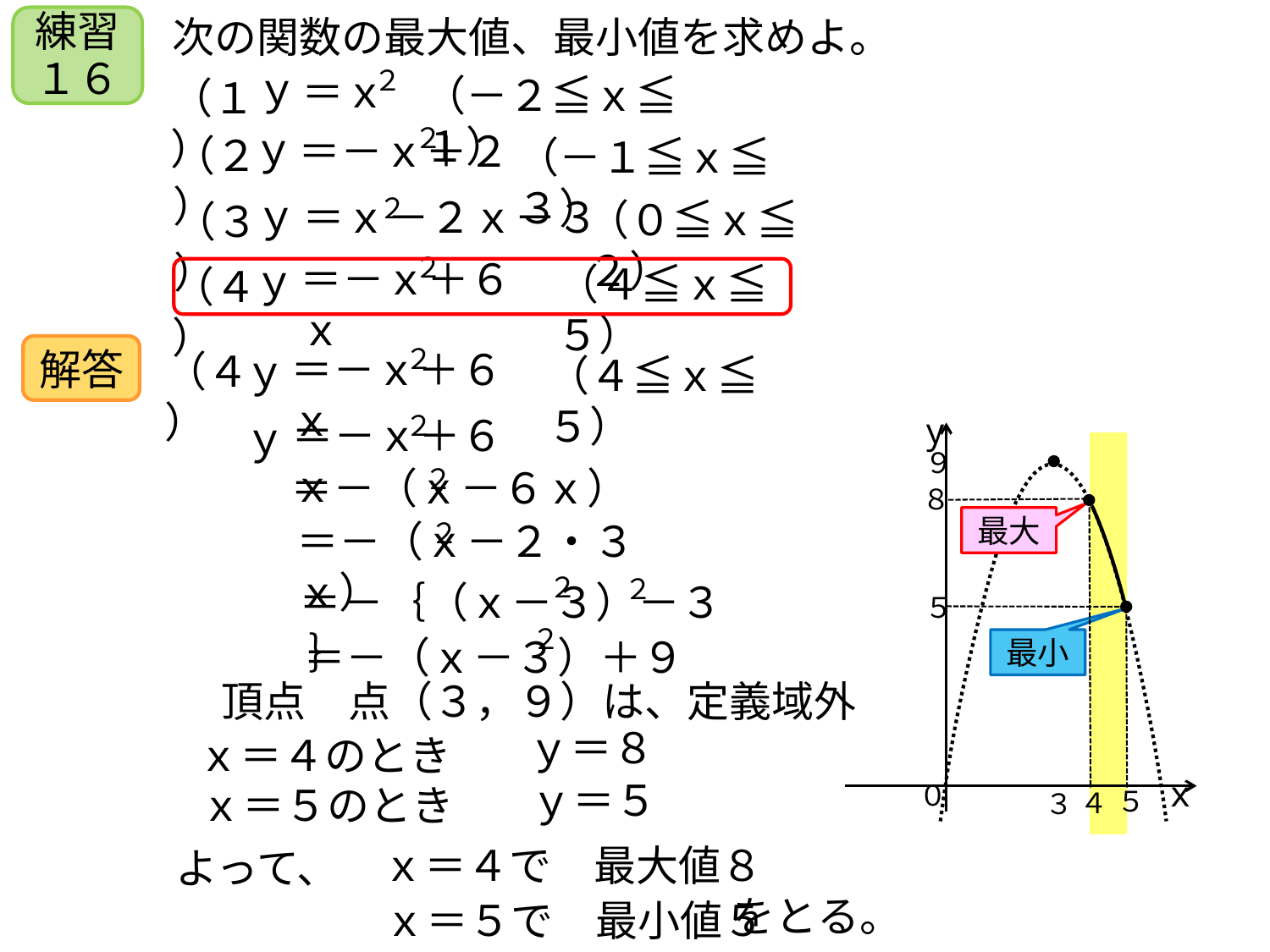

次の関数の最大値、最小値を求めよ。
練習１６
ｙ
２
＝ｘ
（１）
（－２≦ｘ≦１）
２
＝－ｘ＋２
ｙ
（２）
（－１≦ｘ≦３）
ｙ
２
＝ｘ－２ｘ－３
（３）
（０≦ｘ≦２）
２
＝－ｘ＋６ｘ
ｙ
（４）
（４≦ｘ≦５）

２
＝－ｘ＋６ｘ
ｙ
（４≦ｘ≦５）
解答
（４）
２
＝－ｘ＋６ｘ
ｙ
y
９
x
０
３

＝－（ｘ－６ｘ）
２

８

最大
＝－（ｘ－２・３ｘ）
２
２
２
＝－｛（ｘ－３）－３ ｝
５

２
＝－（ｘ－３）＋９
最小
頂点　点（３，９）は、定義域外
ｙ＝８
ｘ＝４のとき
ｙ＝５
ｘ＝５のとき
５
４
ｘ＝４で　最大値８
よって、
をとる。
ｘ＝５で　最小値５